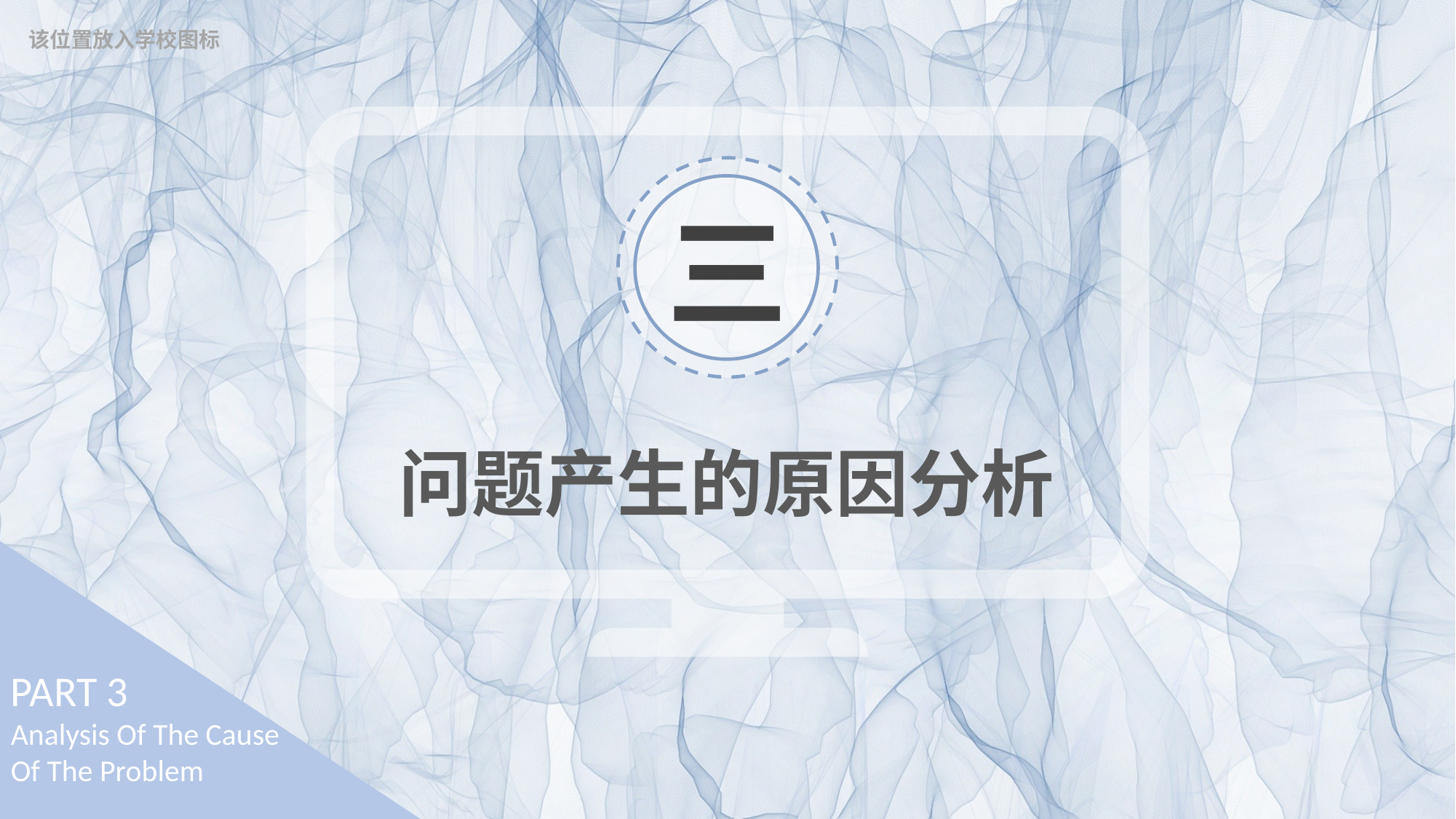

该位置放入学校图标

三
# 问题产生的原因分析

PART 3
Analysis Of The Cause Of The Problem
11